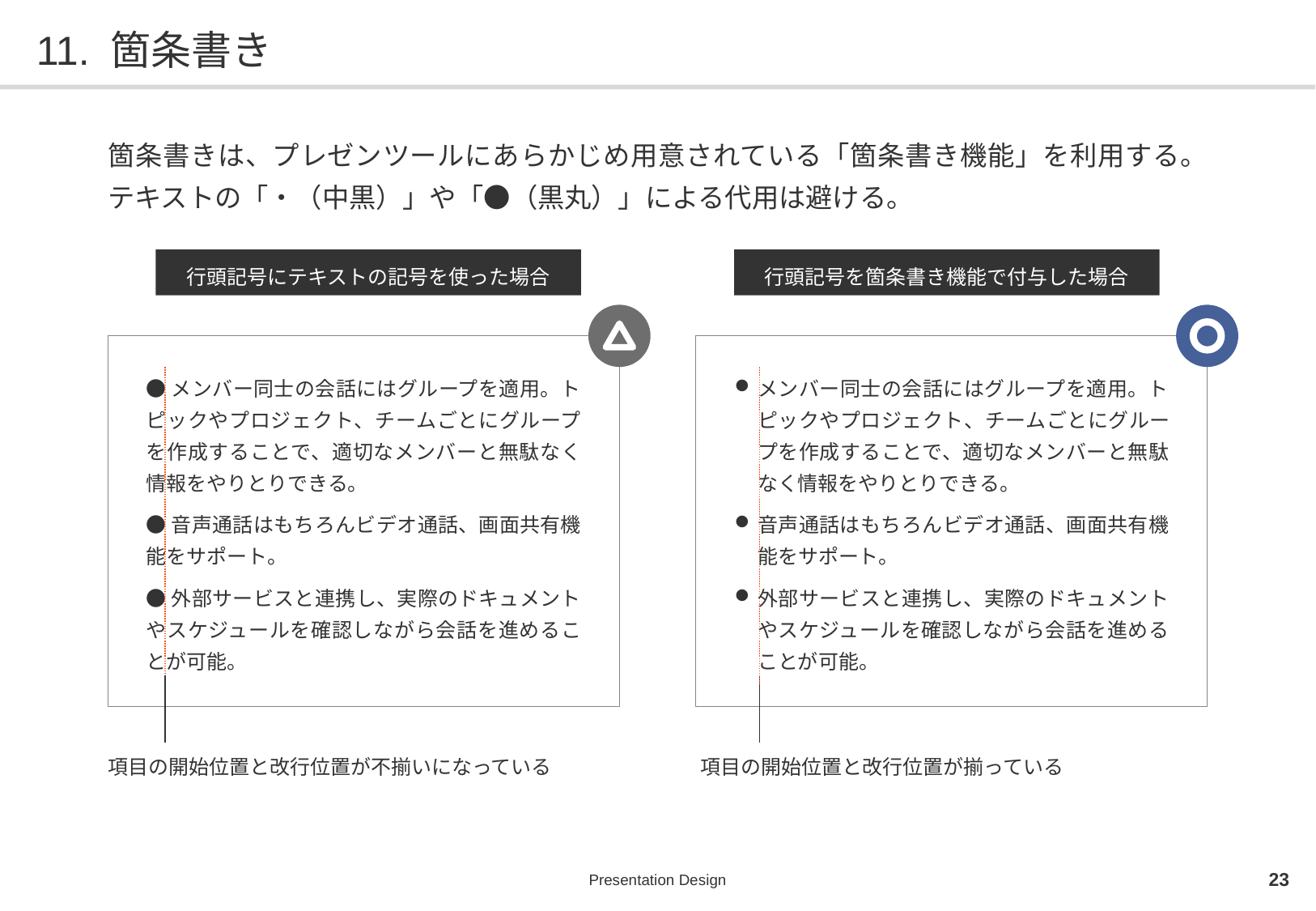

# 11. 箇条書き
箇条書きは、プレゼンツールにあらかじめ用意されている「箇条書き機能」を利用する。テキストの「・（中黒）」や「●（黒丸）」による代用は避ける。
行頭記号にテキストの記号を使った場合
行頭記号を箇条書き機能で付与した場合

●メンバー同士の会話にはグループを適用。トピックやプロジェクト、チームごとにグループを作成することで、適切なメンバーと無駄なく情報をやりとりできる。
●音声通話はもちろんビデオ通話、画面共有機能をサポート。
●外部サービスと連携し、実際のドキュメントやスケジュールを確認しながら会話を進めることが可能。
メンバー同士の会話にはグループを適用。トピックやプロジェクト、チームごとにグループを作成することで、適切なメンバーと無駄なく情報をやりとりできる。
音声通話はもちろんビデオ通話、画面共有機能をサポート。
外部サービスと連携し、実際のドキュメントやスケジュールを確認しながら会話を進めることが可能。
項目の開始位置と改行位置が不揃いになっている
項目の開始位置と改行位置が揃っている
Presentation Design
23